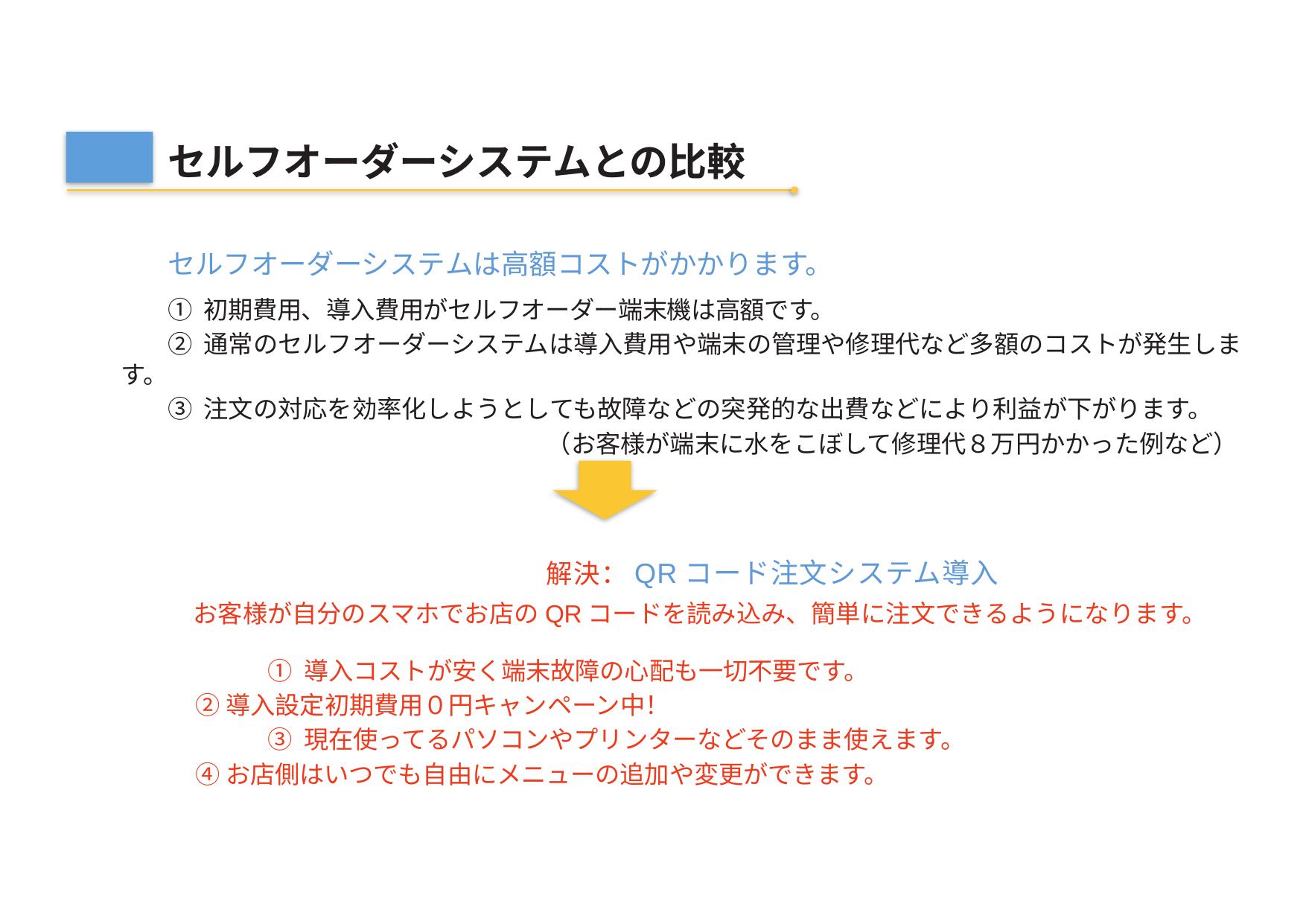

セルフオーダーシステムとの比較

セルフオーダーシステムは高額コストがかかります。

① 初期費用、導入費用がセルフオーダー端末機は高額です。
② 通常のセルフオーダーシステムは導入費用や端末の管理や修理代など多額のコストが発生します。
③ 注文の対応を効率化しようとしても故障などの突発的な出費などにより利益が下がります。
（お客様が端末に水をこぼして修理代８万円かかった例など）

解決：QRコード注文システム導入

お客様が自分のスマホでお店のQRコードを読み込み、簡単に注文できるようになります。

① 導入コストが安く端末故障の心配も一切不要です。
② 導入設定初期費用０円キャンペーン中！
③ 現在使ってるパソコンやプリンターなどそのまま使えます。
④ お店側はいつでも自由にメニューの追加や変更ができます。